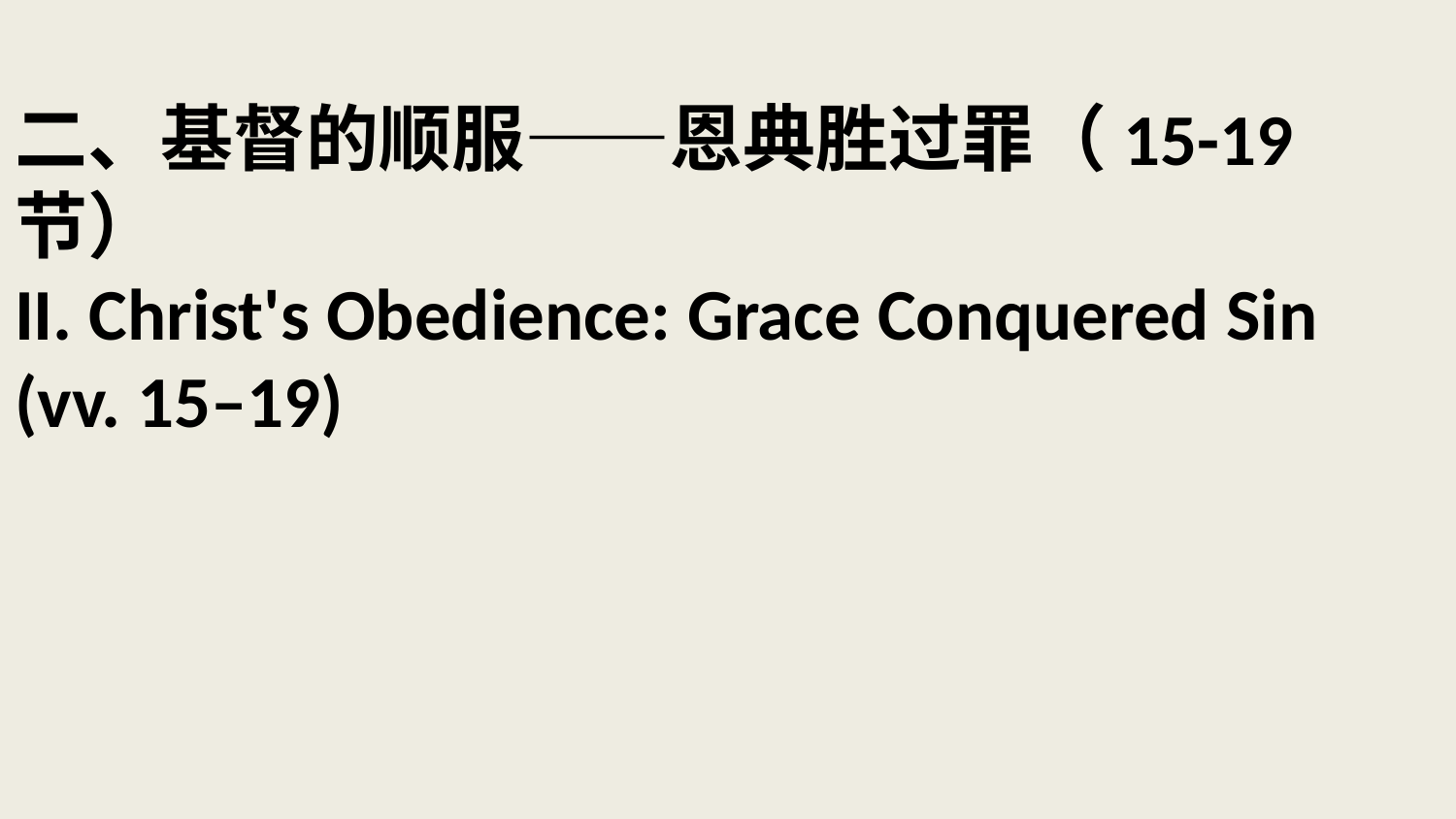

# 二、基督的顺服——恩典胜过罪（15-19节） II. Christ's Obedience: Grace Conquered Sin (vv. 15–19)